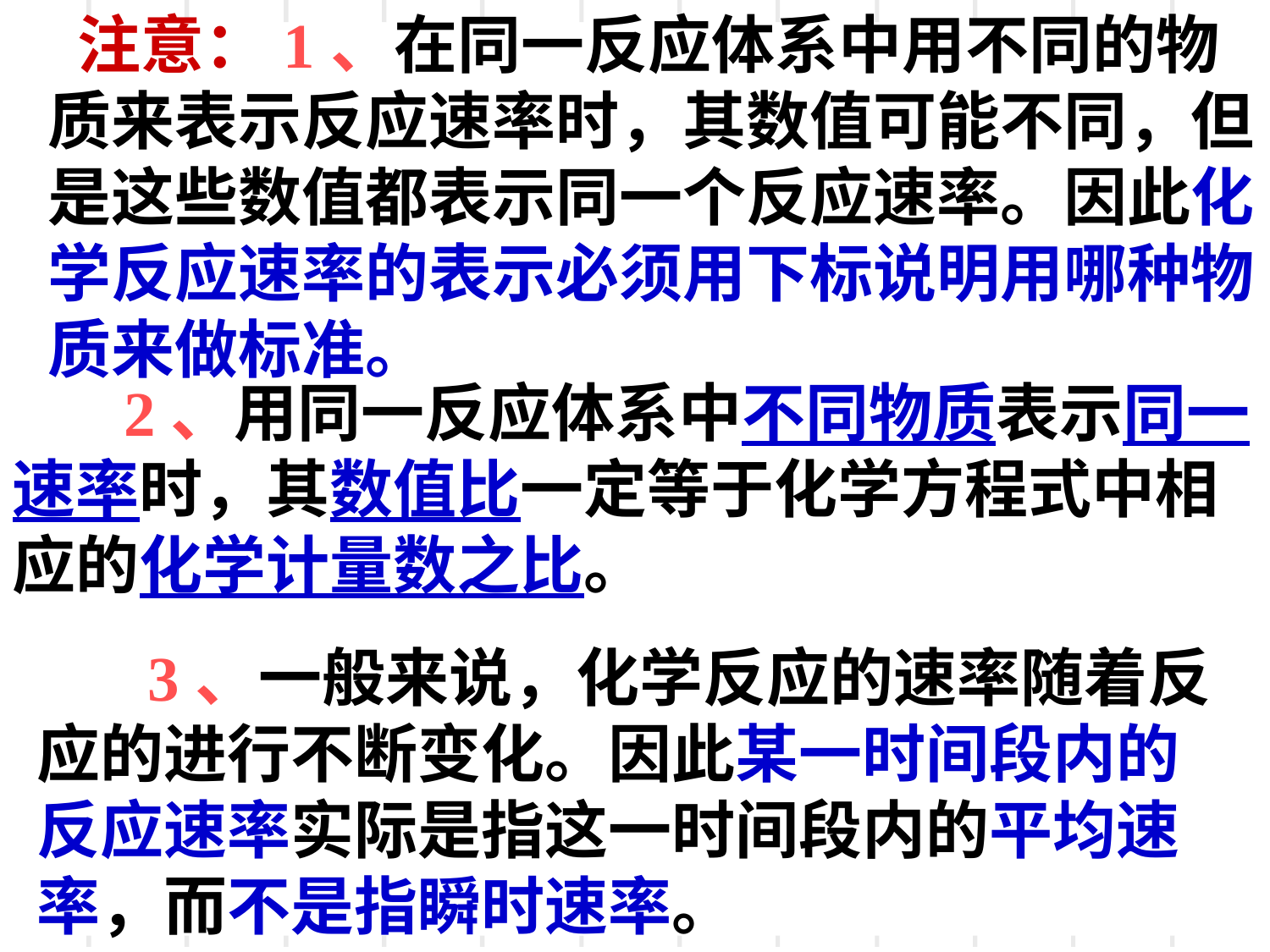

注意：1、在同一反应体系中用不同的物质来表示反应速率时，其数值可能不同，但是这些数值都表示同一个反应速率。因此化学反应速率的表示必须用下标说明用哪种物质来做标准。
       2、用同一反应体系中不同物质表示同一速率时，其数值比一定等于化学方程式中相应的化学计量数之比。
       3、一般来说，化学反应的速率随着反应的进行不断变化。因此某一时间段内的反应速率实际是指这一时间段内的平均速率，而不是指瞬时速率。